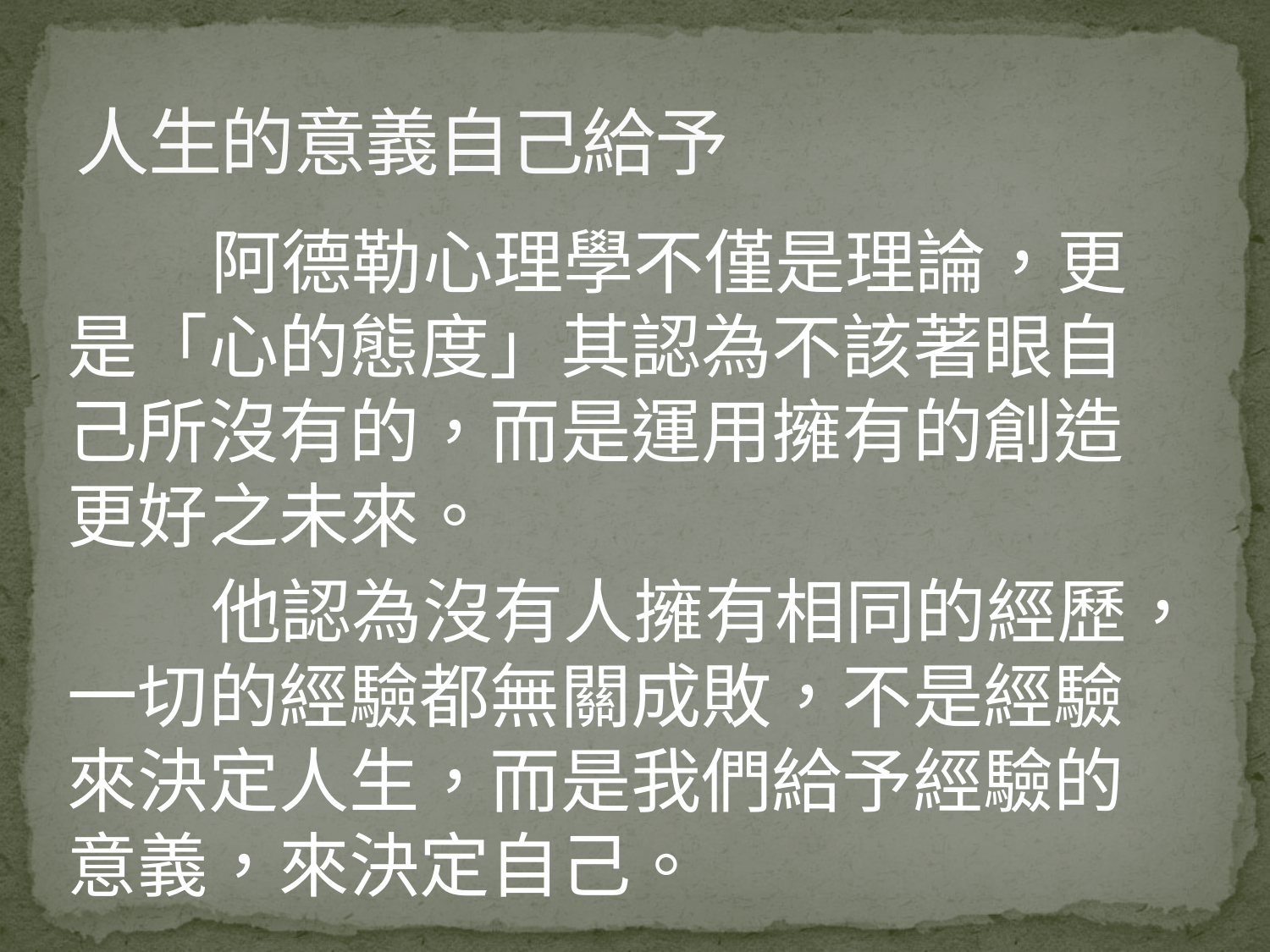

# 人生的意義自己給予
        阿德勒心理學不僅是理論，更是「心的態度」其認為不該著眼自己所沒有的，而是運用擁有的創造更好之未來。
        他認為沒有人擁有相同的經歷，一切的經驗都無關成敗，不是經驗來決定人生，而是我們給予經驗的意義，來決定自己。